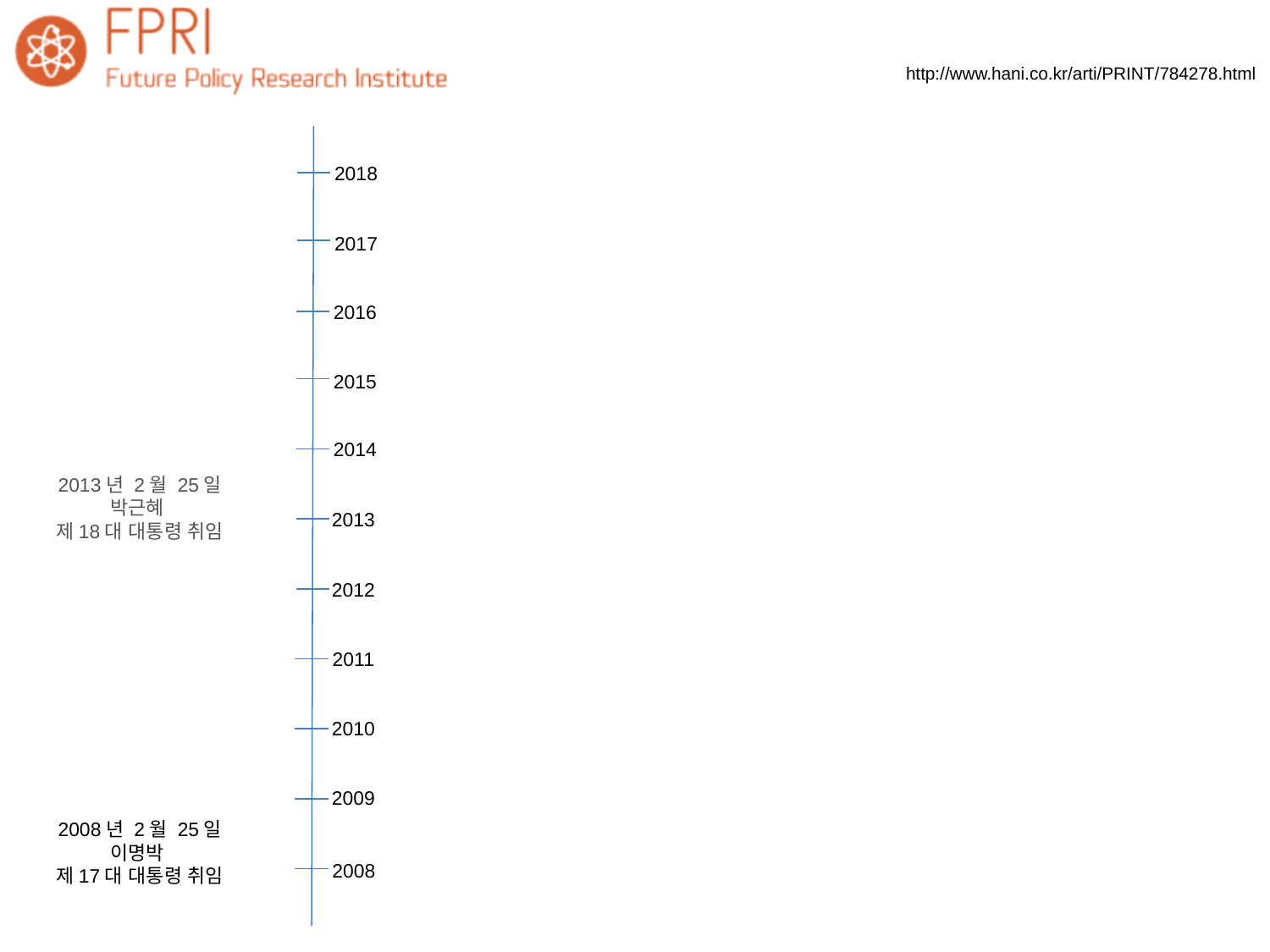

http://www.hani.co.kr/arti/PRINT/784278.html
2018
2017
2016
2015
2014
 2013년 2월 25일
박근혜
제18대 대통령 취임
2013
2012
2011
2010
2009
 2008년 2월 25일
이명박
제17대 대통령 취임
2008